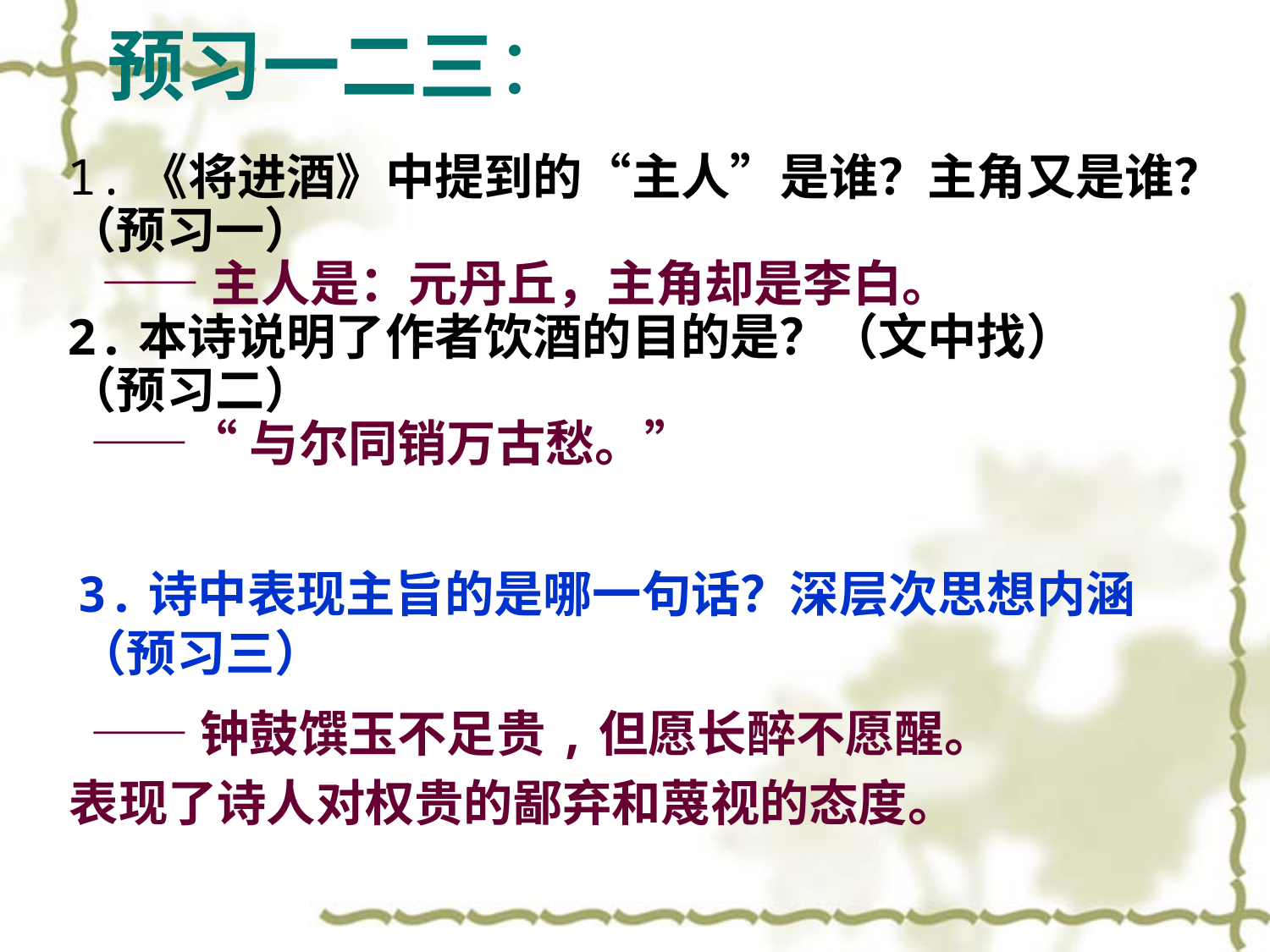

预习一二三：
1.《将进酒》中提到的“主人”是谁？主角又是谁？（预习一）
   ——主人是：元丹丘，主角却是李白。
2.本诗说明了作者饮酒的目的是？（文中找）
（预习二）
  ——“与尔同销万古愁。”
3.诗中表现主旨的是哪一句话？深层次思想内涵
（预习三）
  ——钟鼓馔玉不足贵,但愿长醉不愿醒。
  表现了诗人对权贵的鄙弃和蔑视的态度。